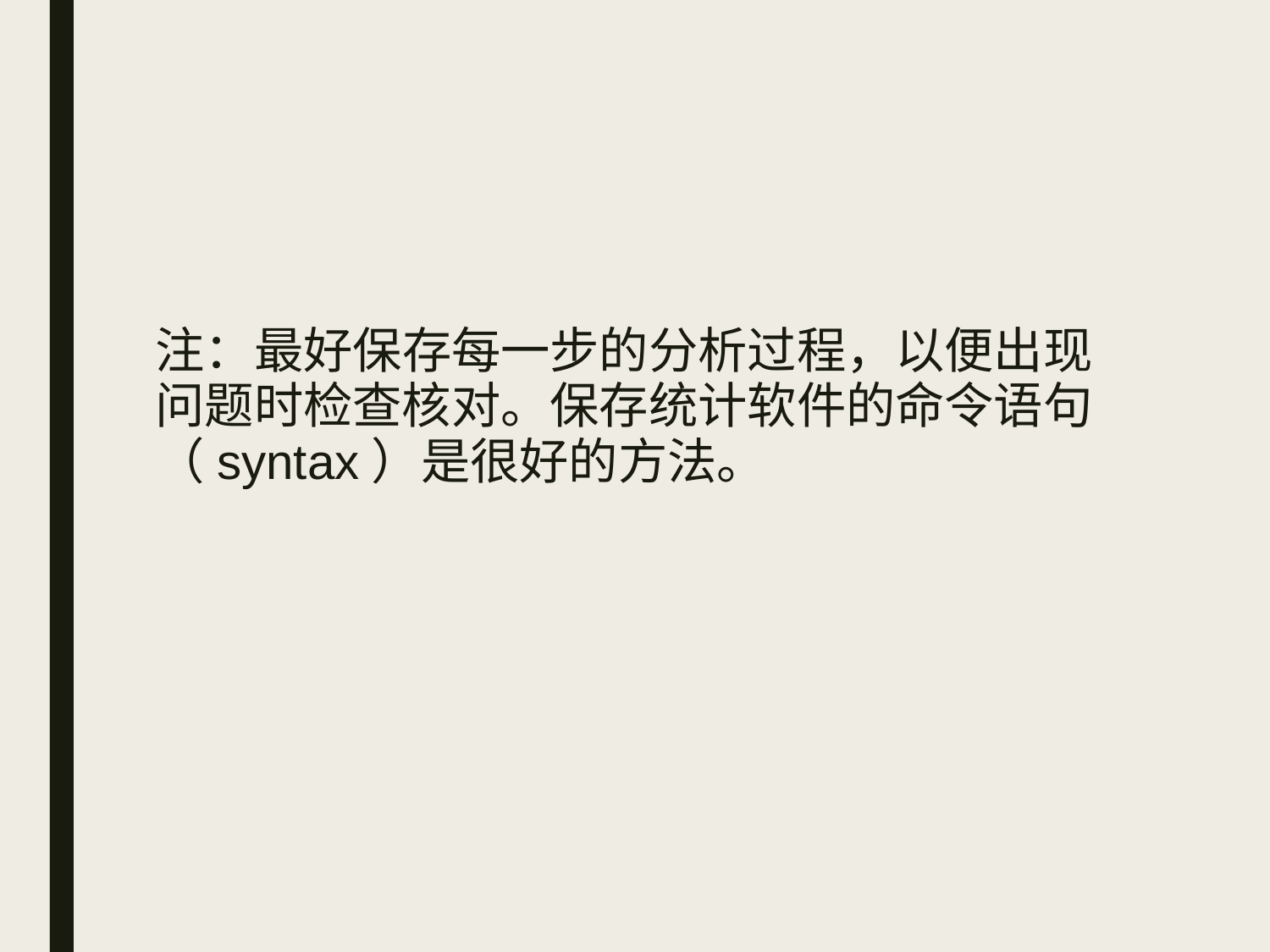

#
注：最好保存每一步的分析过程，以便出现问题时检查核对。保存统计软件的命令语句（syntax）是很好的方法。